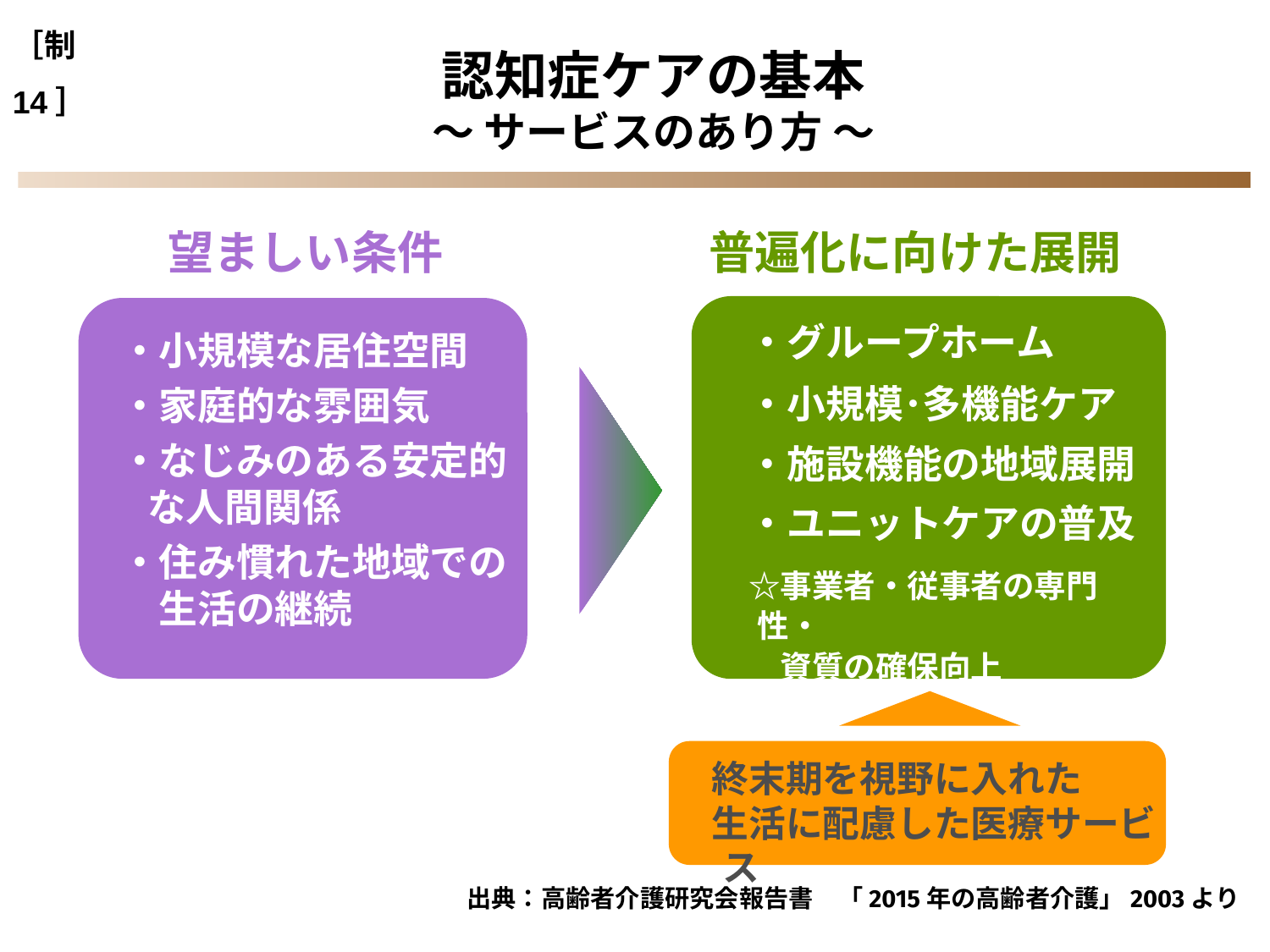

［制14］
認知症ケアの基本
～ サービスのあり方 ～

望ましい条件
普遍化に向けた展開

　・グループホーム

　・小規模･多機能ケア

　・施設機能の地域展開

　・ユニットケアの普及
　☆事業者・従事者の専門性・
　　 資質の確保向上
・小規模な居住空間

・家庭的な雰囲気

・なじみのある安定的
  な人間関係

・住み慣れた地域での
　生活の継続

　終末期を視野に入れた
　生活に配慮した医療サービス
出典：高齢者介護研究会報告書　「2015年の高齢者介護」2003より